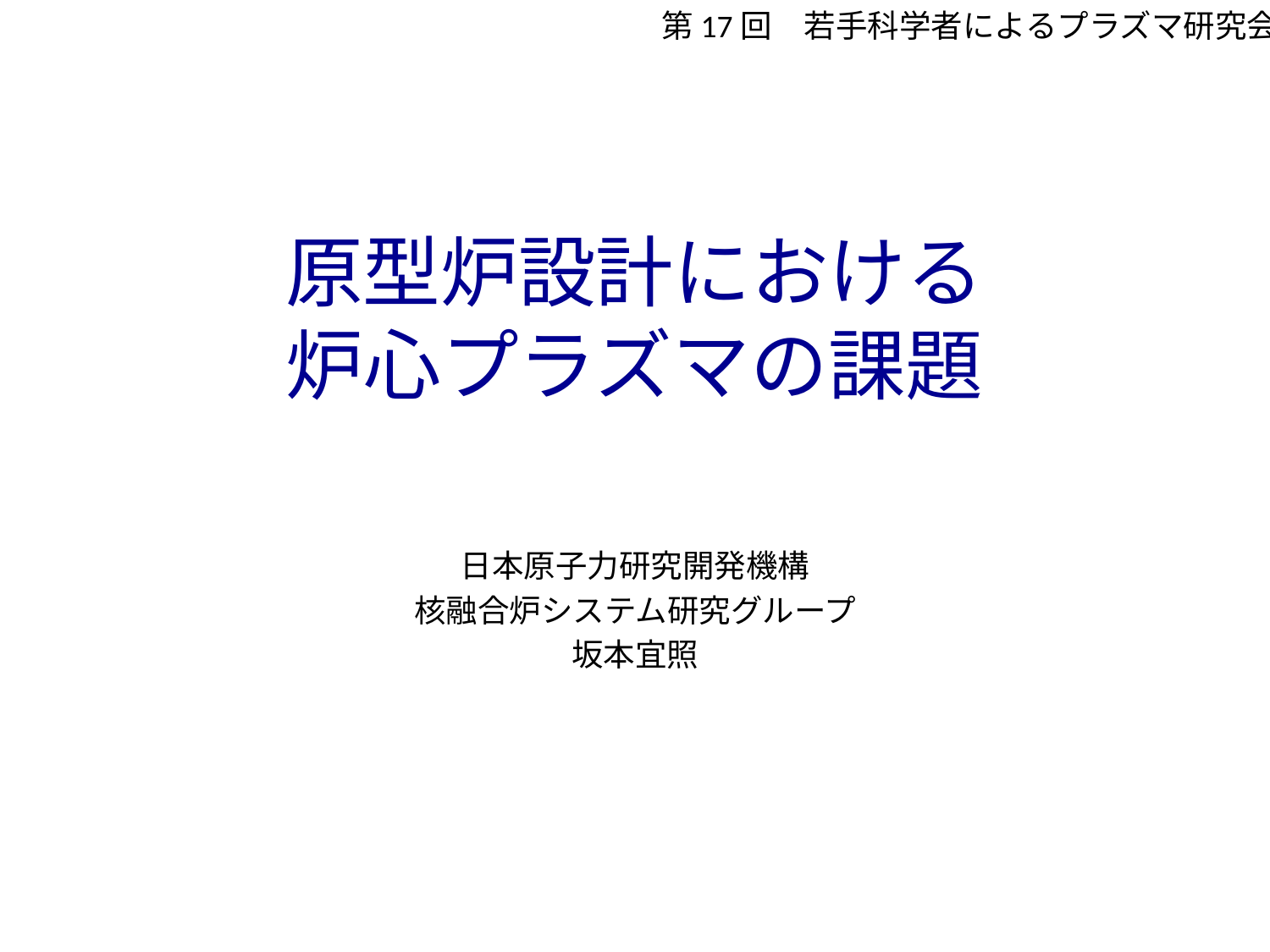

第17回　若手科学者によるプラズマ研究会
# 原型炉設計における 炉心プラズマの課題
日本原子力研究開発機構
核融合炉システム研究グループ
坂本宜照